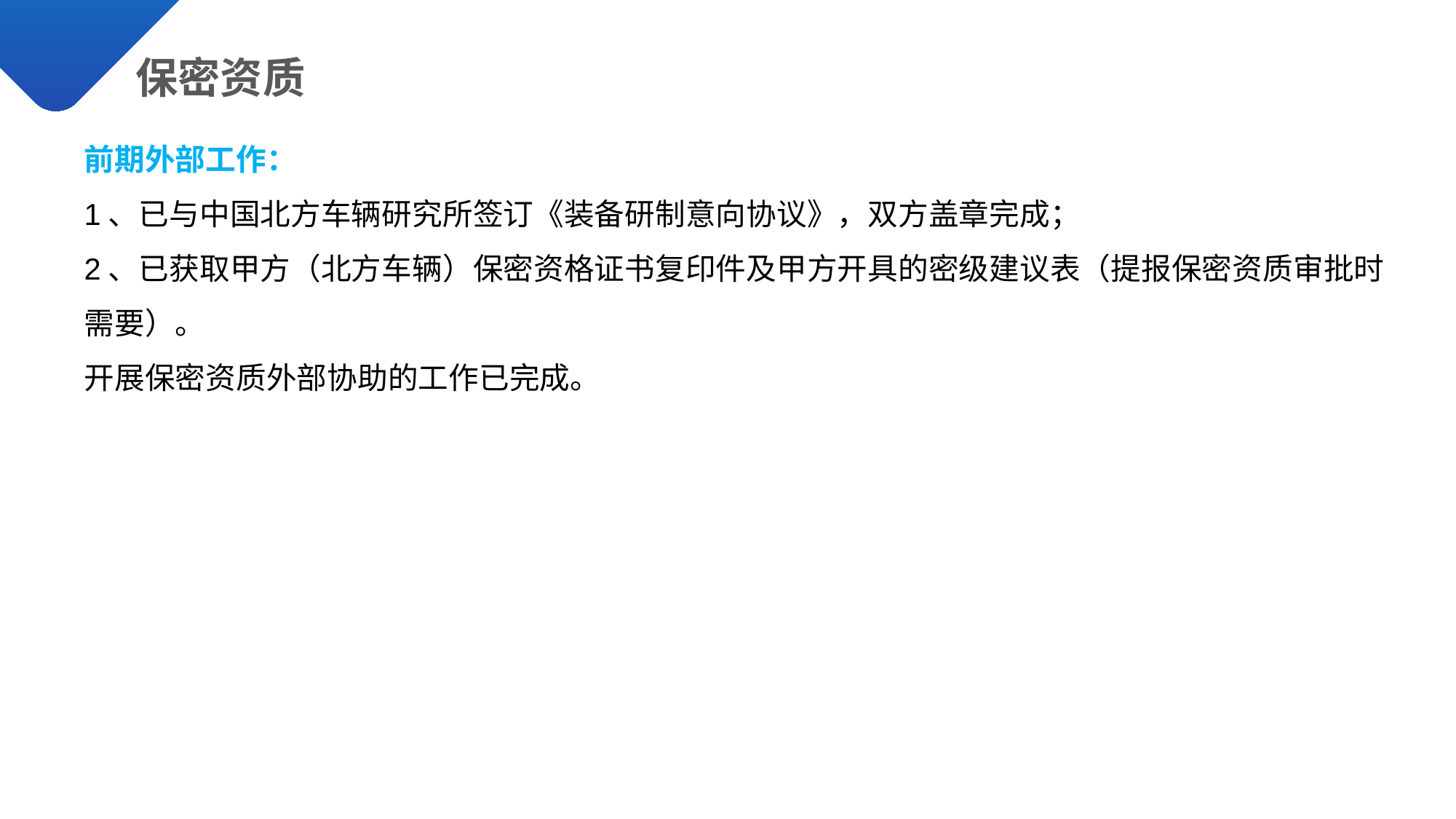

保密资质
前期外部工作：
1、已与中国北方车辆研究所签订《装备研制意向协议》，双方盖章完成；
2、已获取甲方（北方车辆）保密资格证书复印件及甲方开具的密级建议表（提报保密资质审批时需要）。
开展保密资质外部协助的工作已完成。